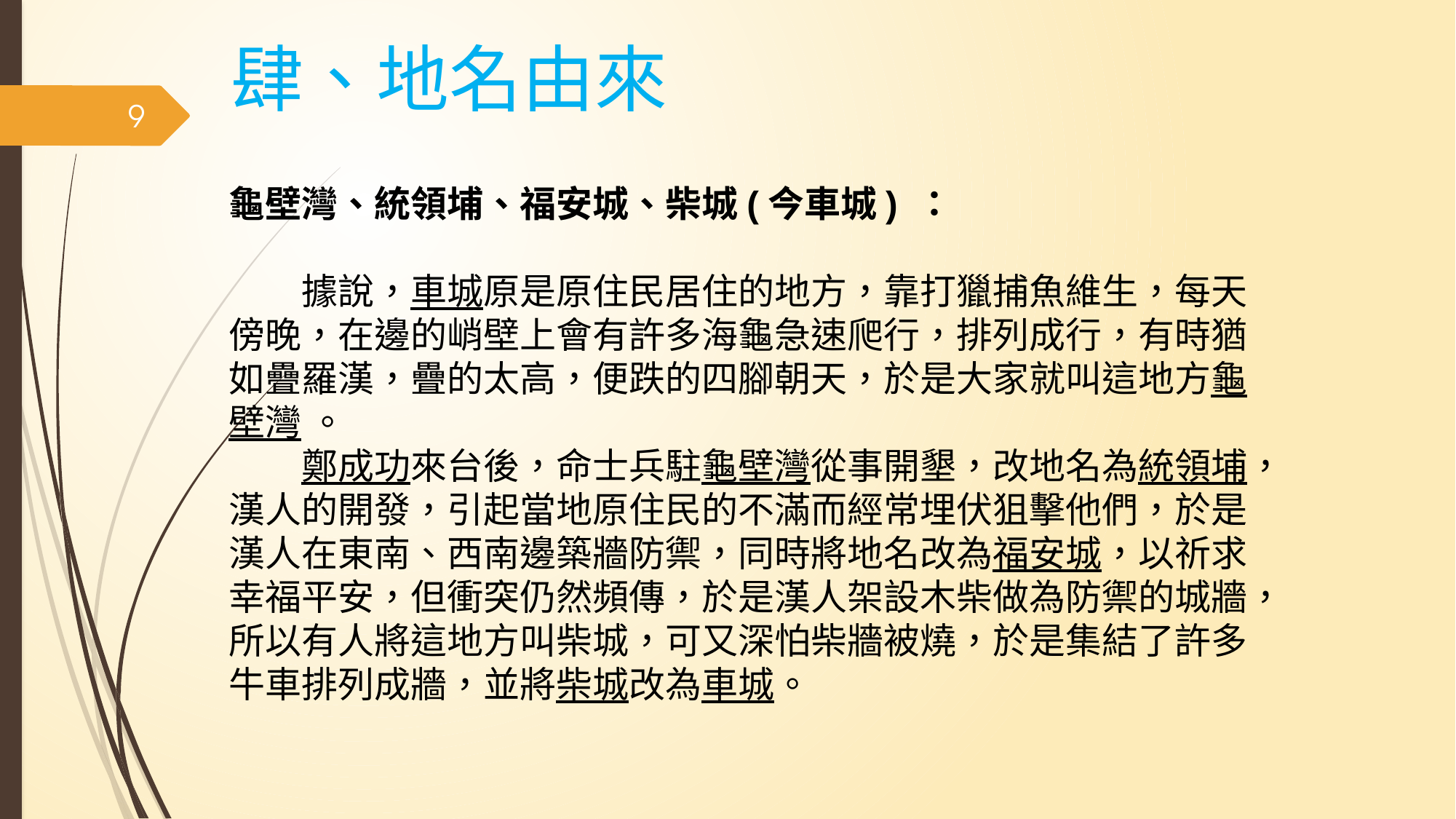

肆、地名由來
9
龜壁灣、統領埔、福安城、柴城(今車城) ：
　　據說，車城原是原住民居住的地方，靠打獵捕魚維生，每天傍晚，在邊的峭壁上會有許多海龜急速爬行，排列成行，有時猶如疊羅漢，疊的太高，便跌的四腳朝天，於是大家就叫這地方龜壁灣 。
　　鄭成功來台後，命士兵駐龜壁灣從事開墾，改地名為統領埔，漢人的開發，引起當地原住民的不滿而經常埋伏狙擊他們，於是漢人在東南、西南邊築牆防禦，同時將地名改為福安城，以祈求幸福平安，但衝突仍然頻傳，於是漢人架設木柴做為防禦的城牆，所以有人將這地方叫柴城，可又深怕柴牆被燒，於是集結了許多牛車排列成牆，並將柴城改為車城。